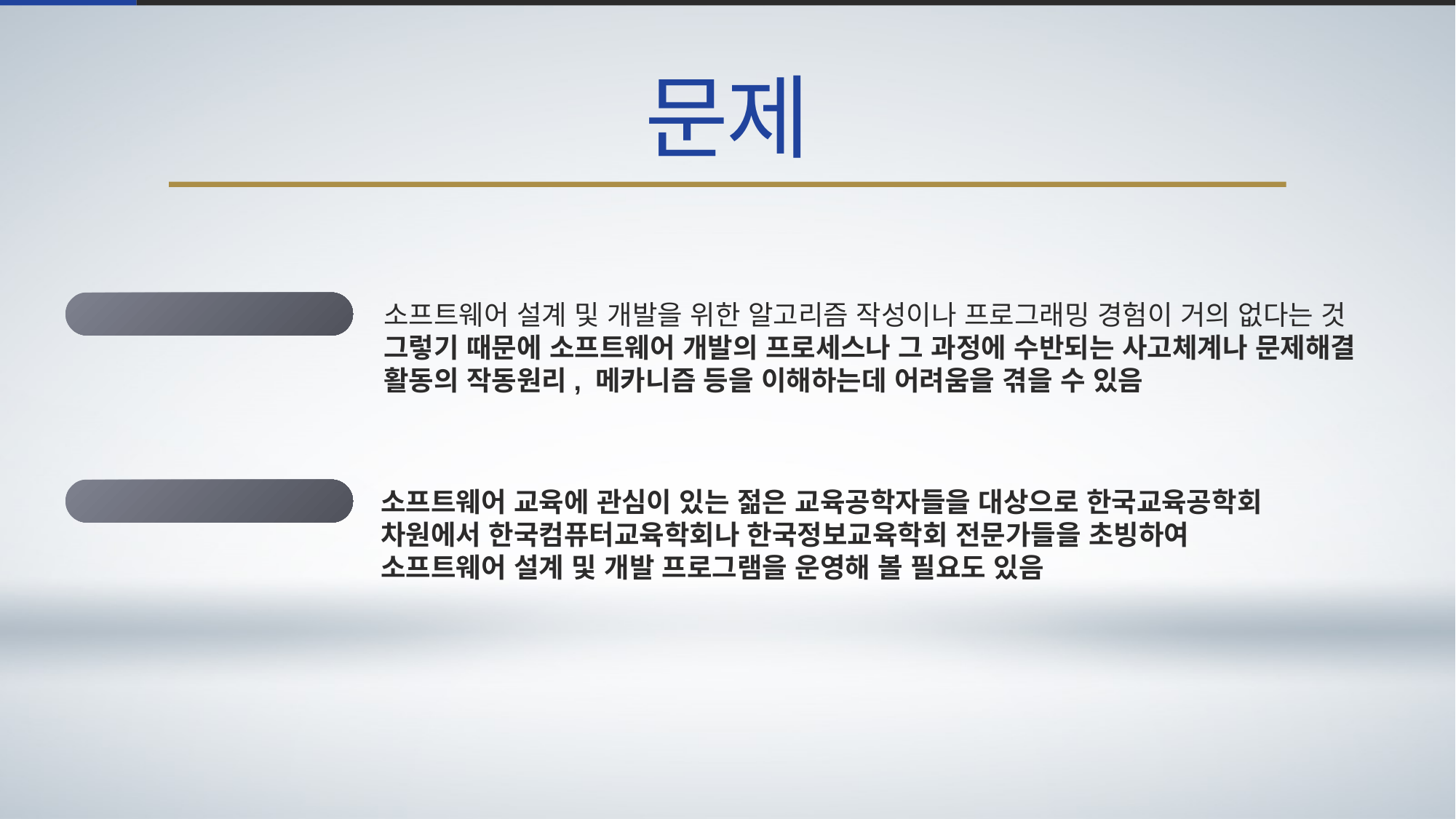

문제

교육공학자 취약점
소프트웨어 설계 및 개발을 위한 알고리즘 작성이나 프로그래밍 경험이 거의 없다는 것
그렇기 때문에 소프트웨어 개발의 프로세스나 그 과정에 수반되는 사고체계나 문제해결 활동의 작동원리, 메카니즘 등을 이해하는데 어려움을 겪을 수 있음
문제점 해결 방안
소프트웨어 교육에 관심이 있는 젊은 교육공학자들을 대상으로 한국교육공학회 차원에서 한국컴퓨터교육학회나 한국정보교육학회 전문가들을 초빙하여
소프트웨어 설계 및 개발 프로그램을 운영해 볼 필요도 있음